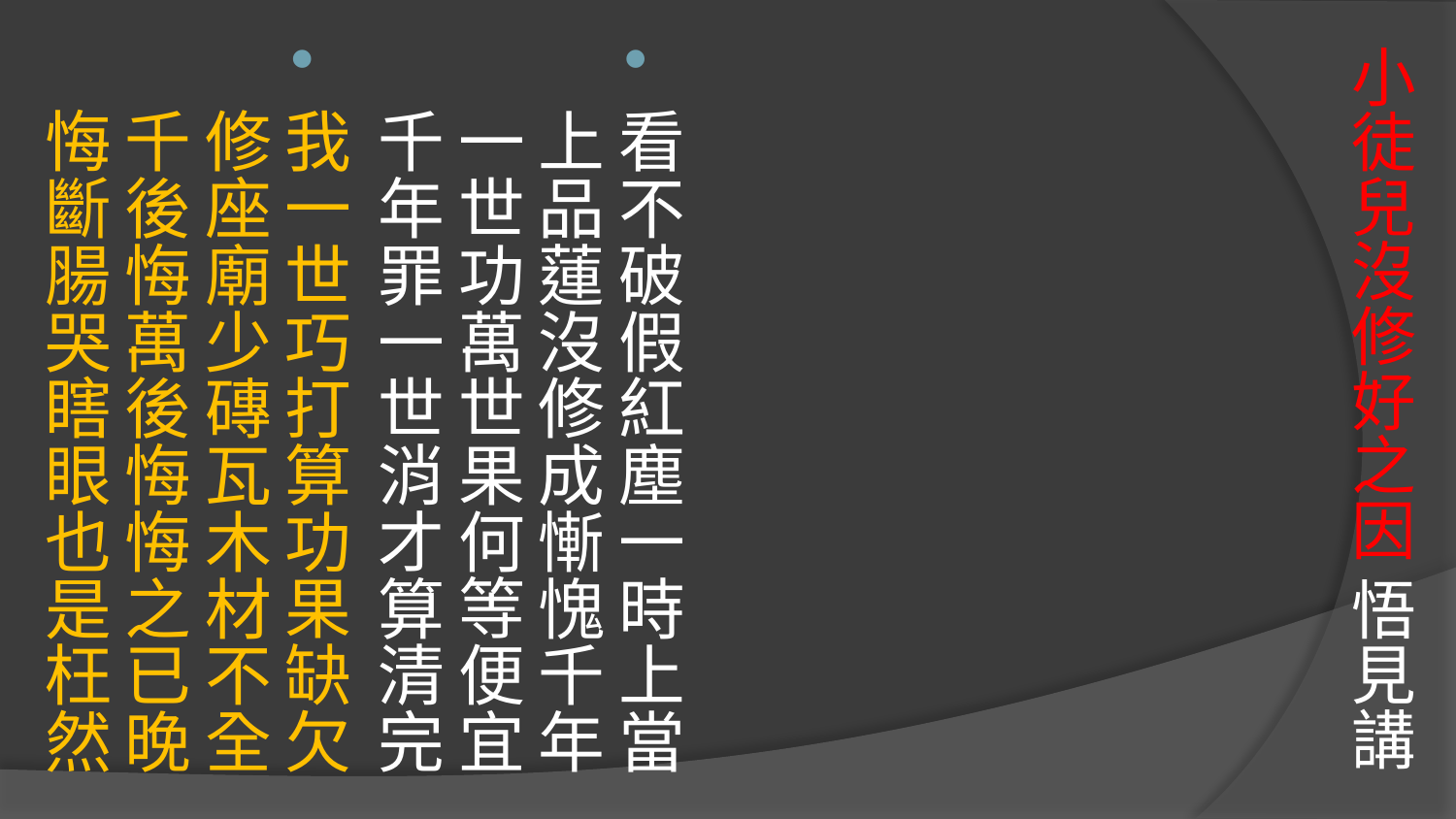

# 小徒兒沒修好之因 悟見講
看不破假紅塵一時上當
上品蓮沒修成慚愧千年
一世功萬世果何等便宜
千年罪一世消才算清完
我一世巧打算功果缺欠
修座廟少磚瓦木材不全
千後悔萬後悔悔之已晚
悔斷腸哭瞎眼也是枉然